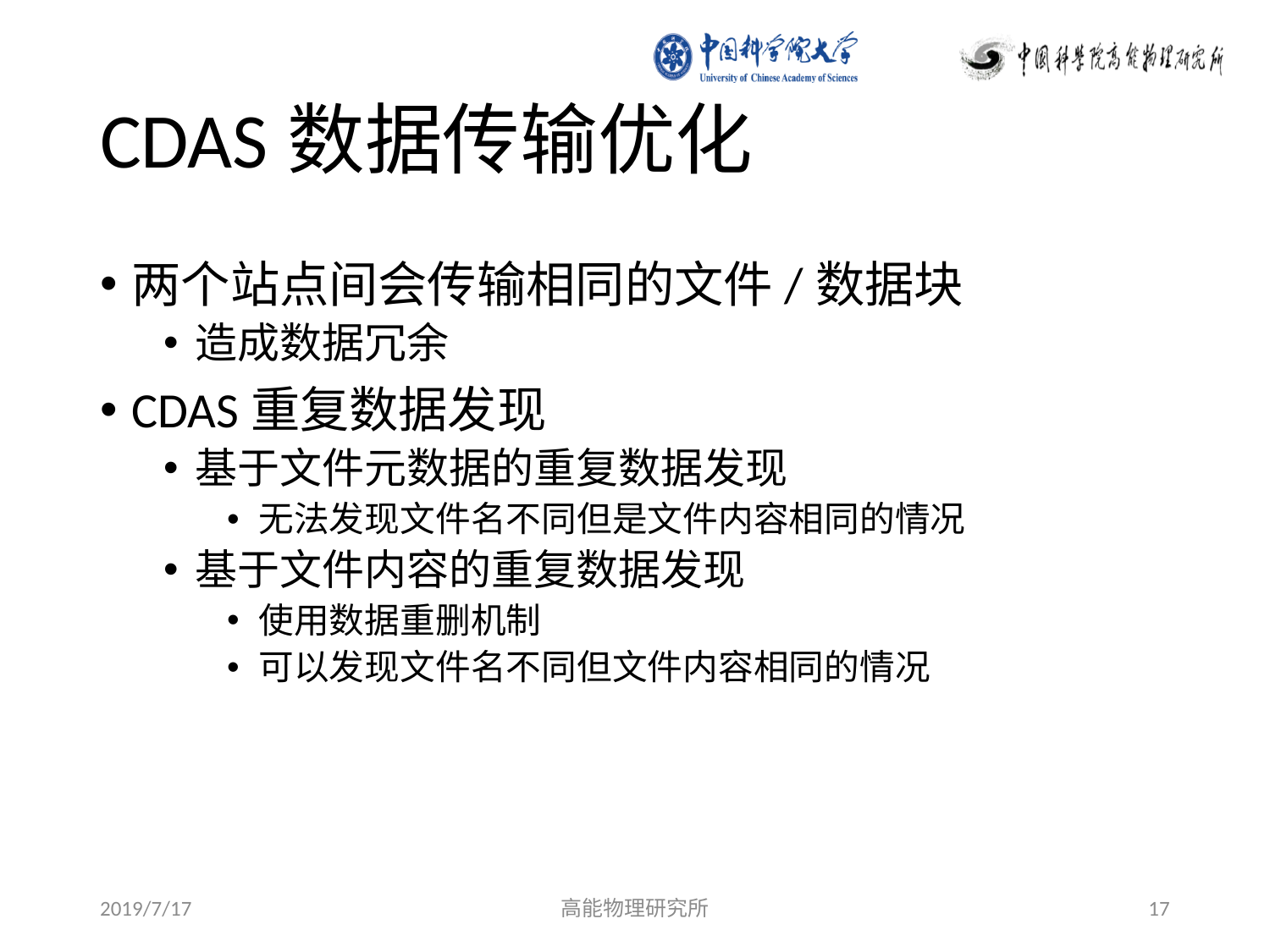

# CDAS数据传输优化
两个站点间会传输相同的文件/数据块
造成数据冗余
CDAS重复数据发现
基于文件元数据的重复数据发现
无法发现文件名不同但是文件内容相同的情况
基于文件内容的重复数据发现
使用数据重删机制
可以发现文件名不同但文件内容相同的情况
2019/7/17
高能物理研究所
17